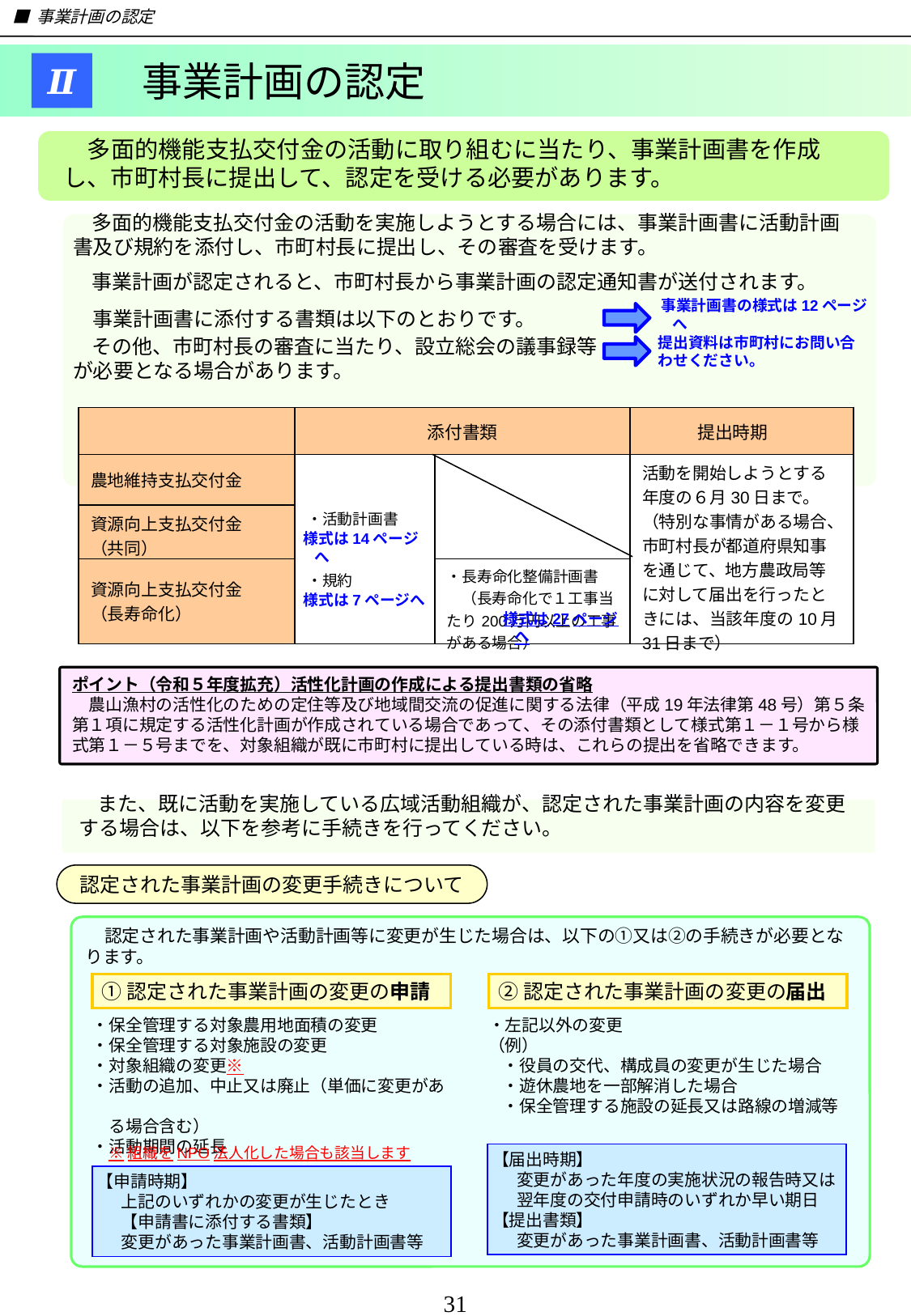

■ 事業計画の認定

　　　 事業計画の認定
Ⅱ
多面的機能支払交付金の活動に取り組むに当たり、事業計画書を作成し、市町村長に提出して、認定を受ける必要があります。

多面的機能支払交付金の活動を実施しようとする場合には、事業計画書に活動計画書及び規約を添付し、市町村長に提出し、その審査を受けます。
事業計画が認定されると、市町村長から事業計画の認定通知書が送付されます。

事業計画書の様式は12ページへ
事業計画書に添付する書類は以下のとおりです。
提出資料は市町村にお問い合
わせください。
その他、市町村長の審査に当たり、設立総会の議事録等が必要となる場合があります。

|  | 添付書類 |  | 提出時期 |
| --- | --- | --- | --- |
| 農地維持支払交付金 | ・活動計画書 　 ・規約 |  | 活動を開始しようとする年度の６月30日まで。 （特別な事情がある場合、市町村長が都道府県知事を通じて、地方農政局等に対して届出を行ったときには、当該年度の10月31日まで） |
| 資源向上支払交付金 （共同） |  |  |  |
| 資源向上支払交付金 （長寿命化） |  | ・長寿命化整備計画書 　（長寿命化で１工事当たり200万円以上の工事がある場合） |  |
様式は14ページへ
様式は7ページへ
様式は27ページへ
ポイント（令和５年度拡充）活性化計画の作成による提出書類の省略
　農山漁村の活性化のための定住等及び地域間交流の促進に関する法律（平成19年法律第48号）第５条第１項に規定する活性化計画が作成されている場合であって、その添付書類として様式第１－１号から様式第１－５号までを、対象組織が既に市町村に提出している時は、これらの提出を省略できます。
また、既に活動を実施している広域活動組織が、認定された事業計画の内容を変更する場合は、以下を参考に手続きを行ってください。

認定された事業計画の変更手続きについて

認定された事業計画や活動計画等に変更が生じた場合は、以下の①又は②の手続きが必要となります。
①認定された事業計画の変更の申請
②認定された事業計画の変更の届出
・保全管理する対象農用地面積の変更
・保全管理する対象施設の変更
・対象組織の変更※
・活動の追加、中止又は廃止（単価に変更があ
　る場合含む）
・活動期間の延長
・左記以外の変更
（例）
・役員の交代、構成員の変更が生じた場合
・遊休農地を一部解消した場合
・保全管理する施設の延長又は路線の増減等
【届出時期】
変更があった年度の実施状況の報告時又は翌年度の交付申請時のいずれか早い期日
【提出書類】
変更があった事業計画書、活動計画書等
※組織をNPO法人化した場合も該当します
【申請時期】
上記のいずれかの変更が生じたとき
【申請書に添付する書類】
変更があった事業計画書、活動計画書等
31